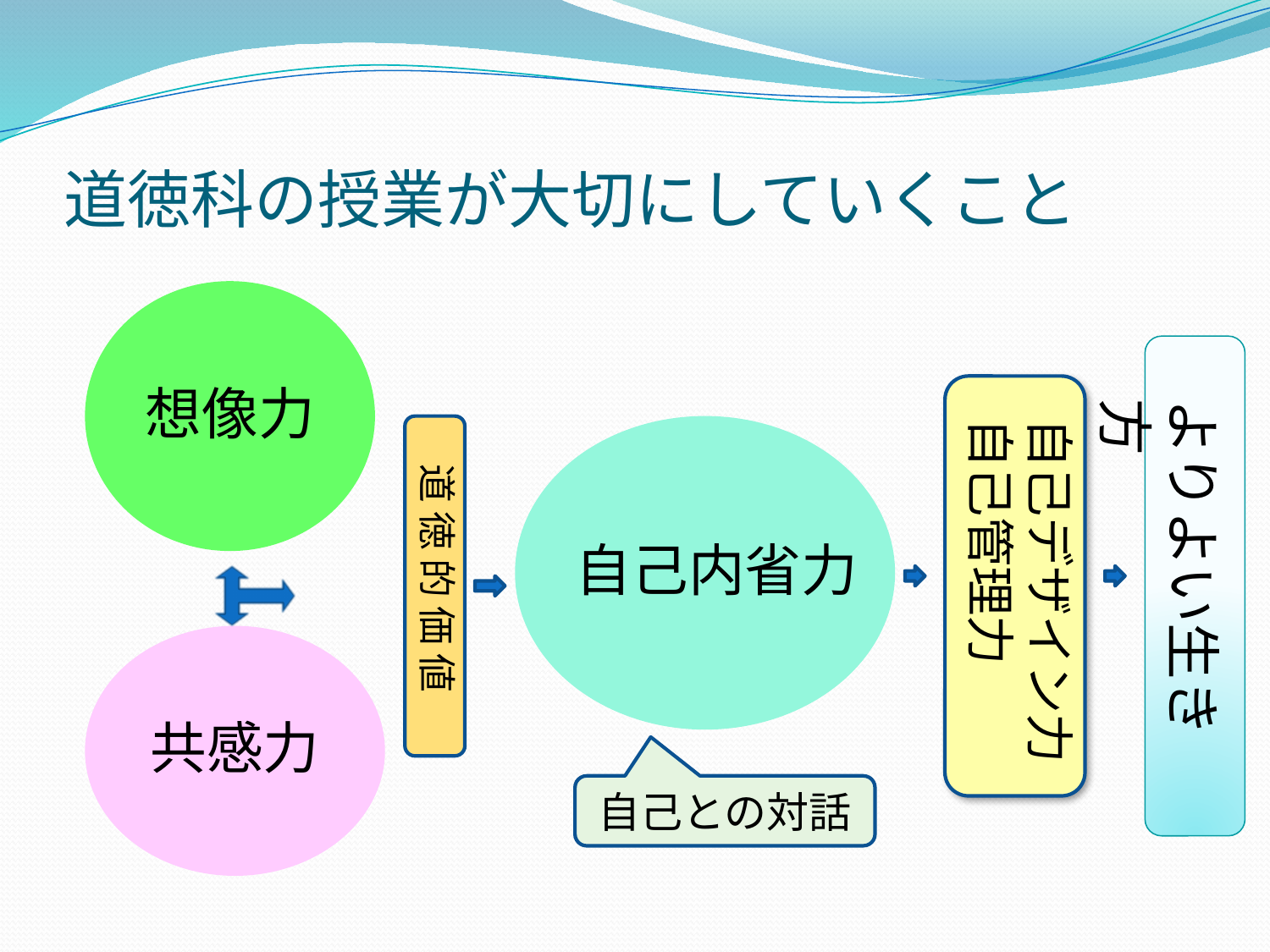

# 道徳科の授業が大切にしていくこと

想像力

よりよい生き方
自己デザイン力
自己管理力
　道 徳 的 価 値

自己内省力

共感力
自己との対話